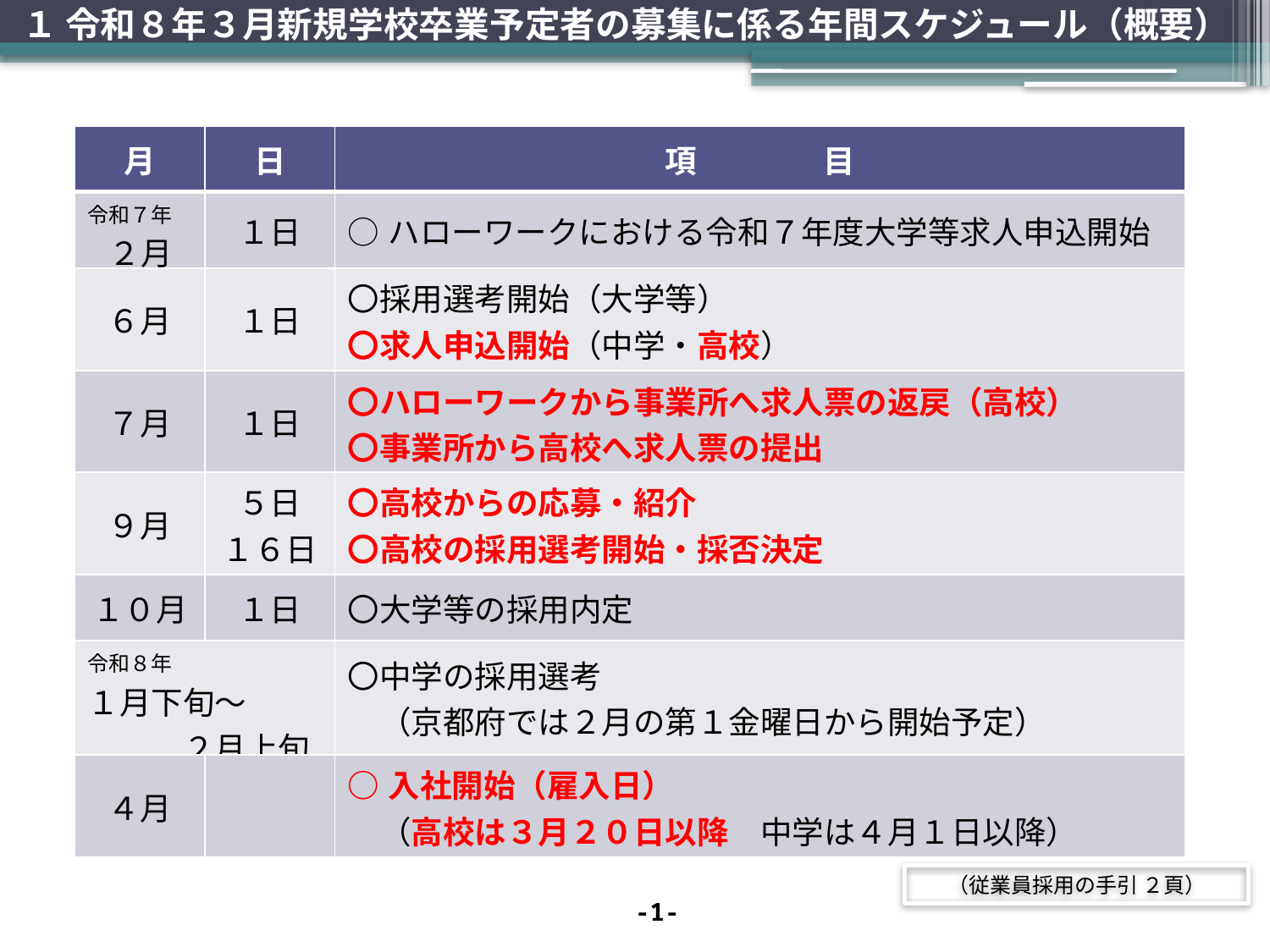

# １ 令和８年３月新規学校卒業予定者の募集に係る年間スケジュール（概要）
| 月 | 日 | 項　　　　目 |
| --- | --- | --- |
| 令和７年 　２月 | １日 | ○ハローワークにおける令和７年度大学等求人申込開始 |
| ６月 | １日 | 〇採用選考開始（大学等） 〇求人申込開始（中学・高校） |
| ７月 | １日 | 〇ハローワークから事業所へ求人票の返戻（高校） 〇事業所から高校へ求人票の提出 |
| ９月 | ５日 １６日 | 〇高校からの応募・紹介 〇高校の採用選考開始・採否決定 |
| １０月 | １日 | 〇大学等の採用内定 |
| 令和８年 １月下旬～ 　　　２月上旬 |  | 〇中学の採用選考 　（京都府では２月の第１金曜日から開始予定） |
| ４月 |  | ○入社開始（雇入日） 　（高校は３月２０日以降　中学は４月１日以降） |
（従業員採用の手引 ２頁）
2
-1-